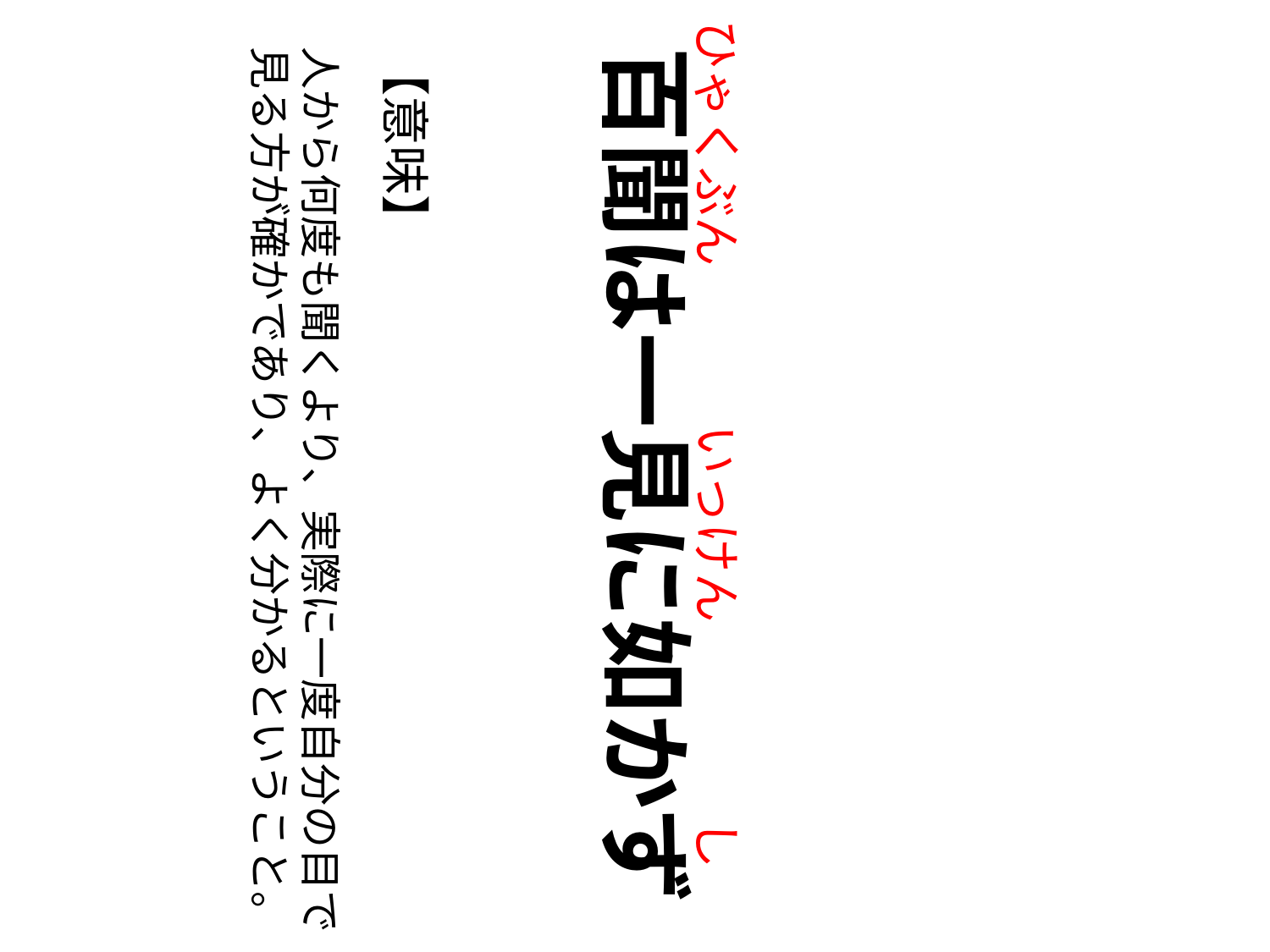

ひゃくぶん　　　 いっけん　　　　し
【意味】

人から何度も聞くより、実際に一度自分の目で見る方が確かであり、よく分かるということ。
百聞は一見に如かず